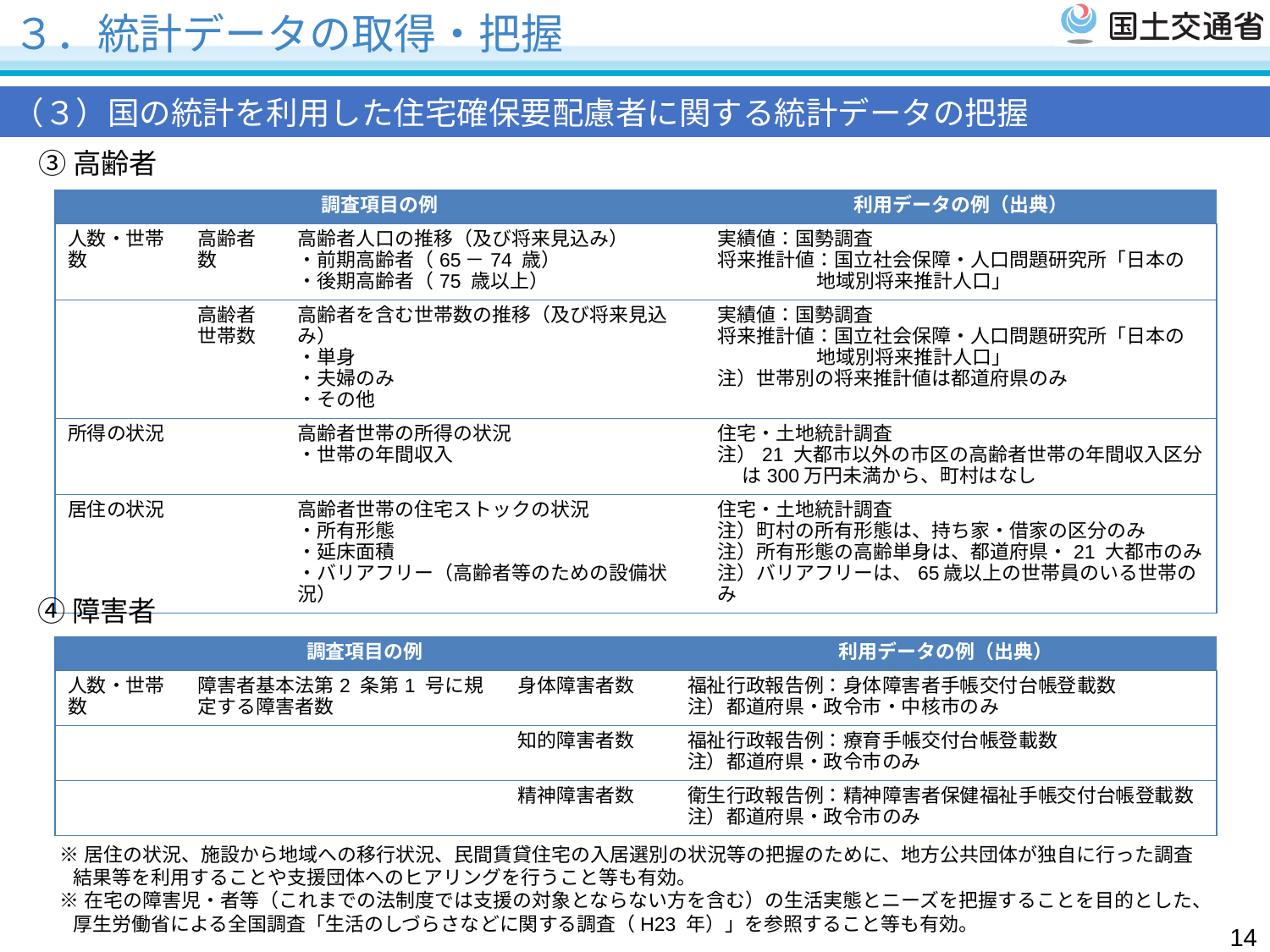

# ３．統計データの取得・把握
（３）国の統計を利用した住宅確保要配慮者に関する統計データの把握
③高齢者
| 調査項目の例 |  |  | 利用データの例（出典） |
| --- | --- | --- | --- |
| 人数・世帯数 | 高齢者数 | 高齢者人口の推移（及び将来見込み） ・前期高齢者（65－74 歳） ・後期高齢者（75 歳以上） | 実績値：国勢調査 将来推計値：国立社会保障・人口問題研究所「日本の地域別将来推計人口」 |
|  | 高齢者世帯数 | 高齢者を含む世帯数の推移（及び将来見込み） ・単身 ・夫婦のみ ・その他 | 実績値：国勢調査 将来推計値：国立社会保障・人口問題研究所「日本の地域別将来推計人口」 注）世帯別の将来推計値は都道府県のみ |
| 所得の状況 |  | 高齢者世帯の所得の状況 ・世帯の年間収入 | 住宅・土地統計調査 注）21 大都市以外の市区の高齢者世帯の年間収入区分は300万円未満から、町村はなし |
| 居住の状況 |  | 高齢者世帯の住宅ストックの状況 ・所有形態 ・延床面積 ・バリアフリー（高齢者等のための設備状況） | 住宅・土地統計調査 注）町村の所有形態は、持ち家・借家の区分のみ 注）所有形態の高齢単身は、都道府県・21 大都市のみ 注）バリアフリーは、65歳以上の世帯員のいる世帯のみ |
④障害者
| 調査項目の例 |  |  | 利用データの例（出典） |
| --- | --- | --- | --- |
| 人数・世帯数 | 障害者基本法第2 条第1 号に規定する障害者数 | 身体障害者数 | 福祉行政報告例：身体障害者手帳交付台帳登載数 注）都道府県・政令市・中核市のみ |
|  |  | 知的障害者数 | 福祉行政報告例：療育手帳交付台帳登載数 注）都道府県・政令市のみ |
|  |  | 精神障害者数 | 衛生行政報告例：精神障害者保健福祉手帳交付台帳登載数 注）都道府県・政令市のみ |
※居住の状況、施設から地域への移行状況、民間賃貸住宅の入居選別の状況等の把握のために、地方公共団体が独自に行った調査結果等を利用することや支援団体へのヒアリングを行うこと等も有効。
※在宅の障害児・者等（これまでの法制度では支援の対象とならない方を含む）の生活実態とニーズを把握することを目的とした、厚生労働省による全国調査「生活のしづらさなどに関する調査（H23 年）」を参照すること等も有効。
14